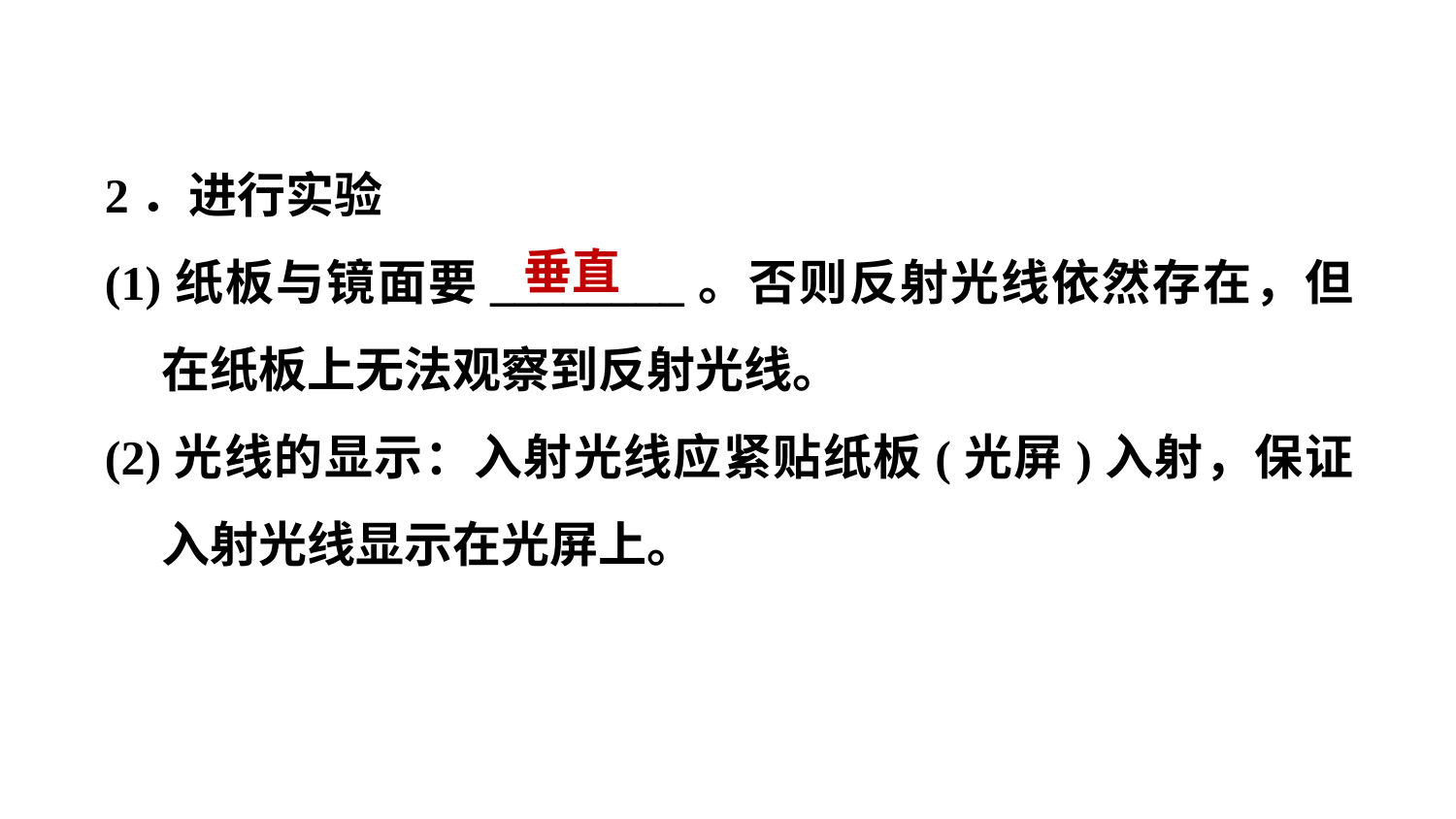

2．进行实验
(1)纸板与镜面要________。否则反射光线依然存在，但在纸板上无法观察到反射光线。
(2)光线的显示：入射光线应紧贴纸板(光屏)入射，保证入射光线显示在光屏上。
垂直